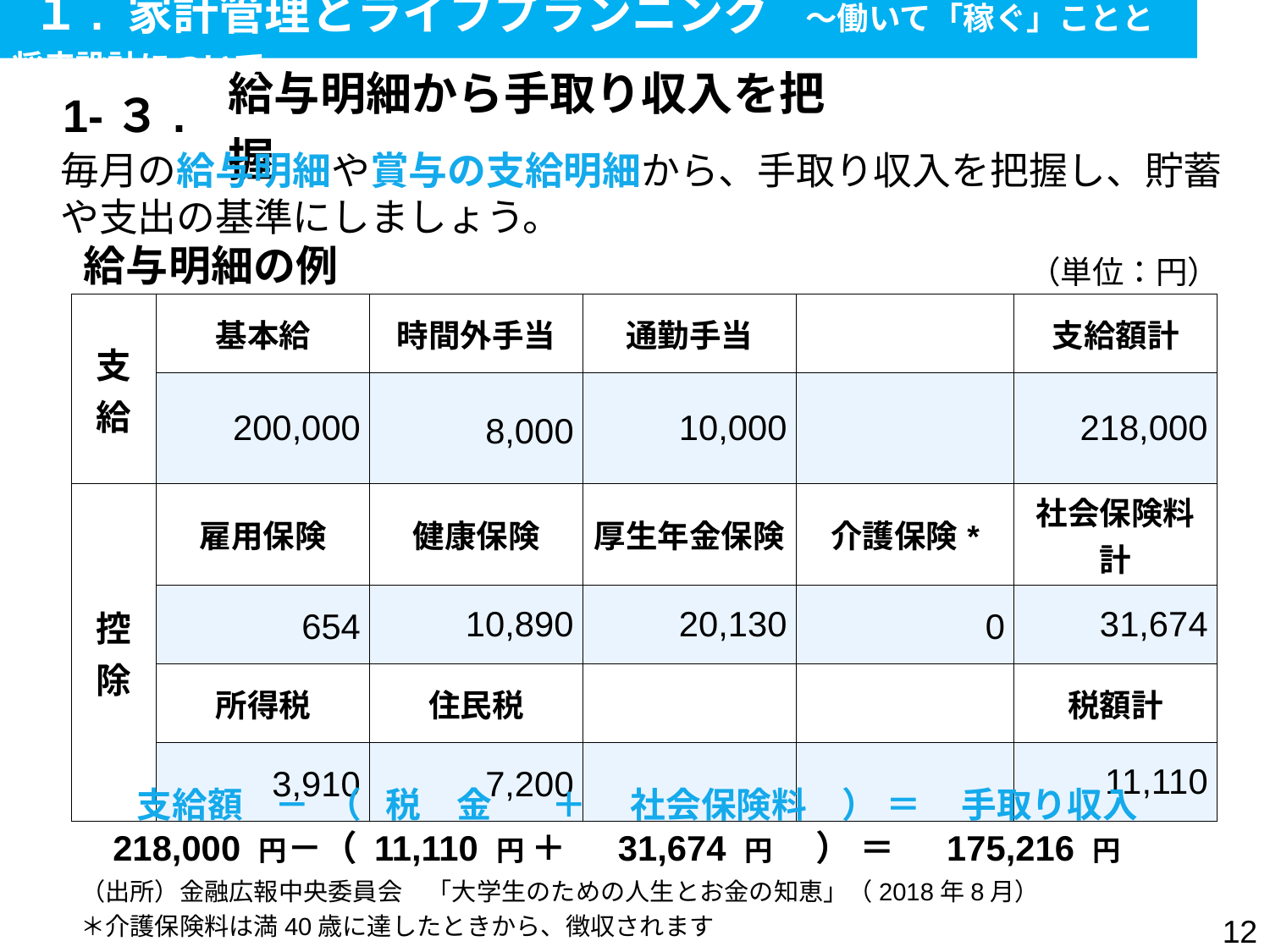

１. 家計管理とライフプランニング　～働いて「稼ぐ」ことと将来設計について
| 1-３. | 給与明細から手取り収入を把握 |
| --- | --- |
毎月の給与明細や賞与の支給明細から、手取り収入を把握し、貯蓄や支出の基準にしましょう。
給与明細の例
（単位：円）
| 支 給 | 基本給 | 時間外手当 | 通勤手当 |  | 支給額計 |
| --- | --- | --- | --- | --- | --- |
|  | 200,000 | 8,000 | 10,000 |  | 218,000 |
| 控 除 | 雇用保険 | 健康保険 | 厚生年金保険 | 介護保険\* | 社会保険料計 |
|  | 654 | 10,890 | 20,130 | 0 | 31,674 |
|  | 所得税 | 住民税 |  |  | 税額計 |
|  | 3,910 | 7,200 |  |  | 11,110 |
  支給額    －  （   税　金　   ＋　 社会保険料　） ＝     手取り収入
218,000 円－（ 11,110 円 ＋　 31,674 円　 ） ＝　 175,216 円
（出所）金融広報中央委員会　「大学生のための人生とお金の知恵」（2018年8月）
＊介護保険料は満40歳に達したときから、徴収されます
12